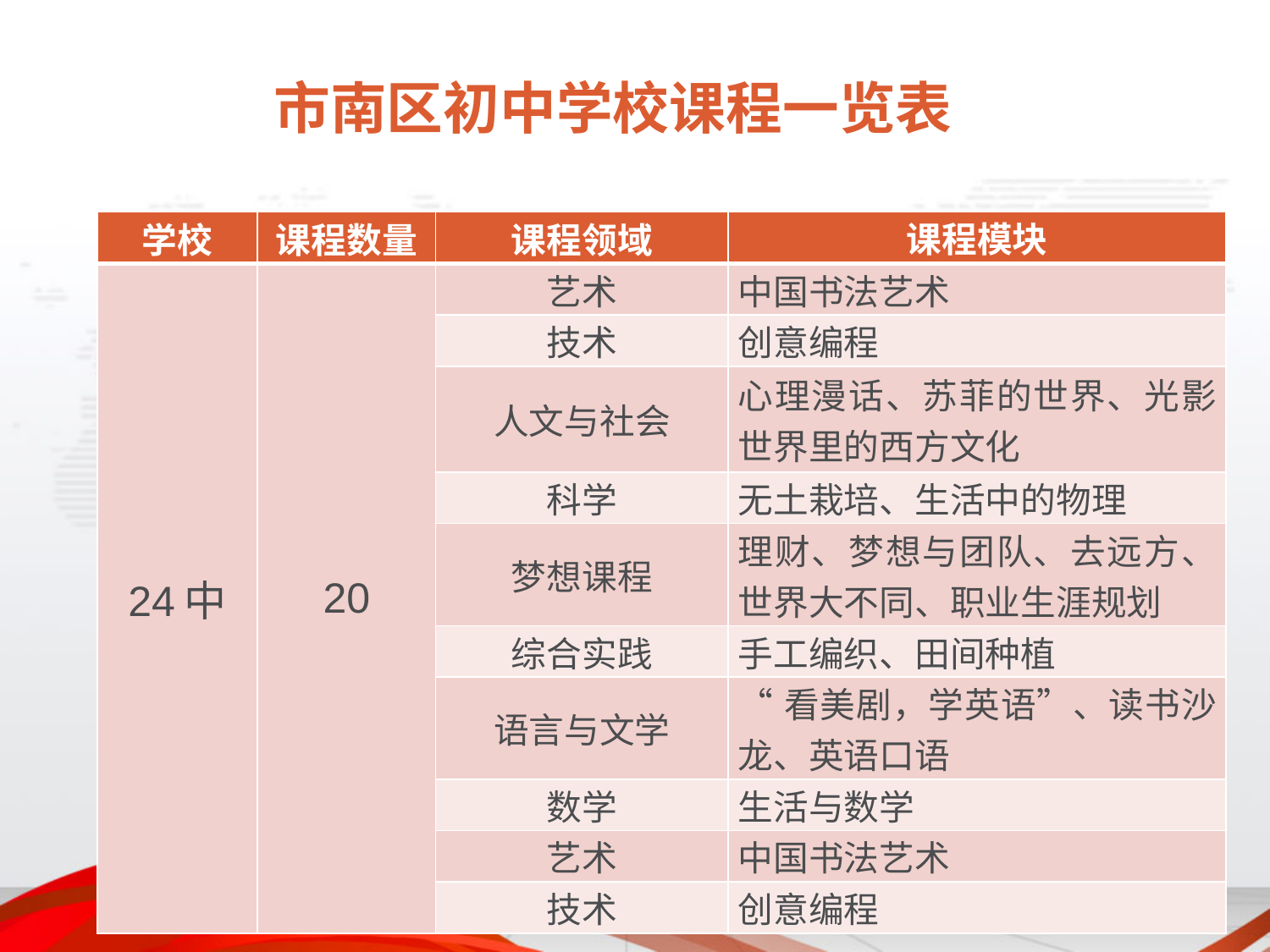

# 市南区初中学校课程一览表
| 学校 | 课程数量 | 课程领域 | 课程模块 |
| --- | --- | --- | --- |
| 24中 | 20 | 艺术 | 中国书法艺术 |
|  |  | 技术 | 创意编程 |
|  |  | 人文与社会 | 心理漫话、苏菲的世界、光影世界里的西方文化 |
|  |  | 科学 | 无土栽培、生活中的物理 |
|  |  | 梦想课程 | 理财、梦想与团队、去远方、世界大不同、职业生涯规划 |
|  |  | 综合实践 | 手工编织、田间种植 |
|  |  | 语言与文学 | “看美剧，学英语”、读书沙龙、英语口语 |
|  |  | 数学 | 生活与数学 |
|  |  | 艺术 | 中国书法艺术 |
|  |  | 技术 | 创意编程 |